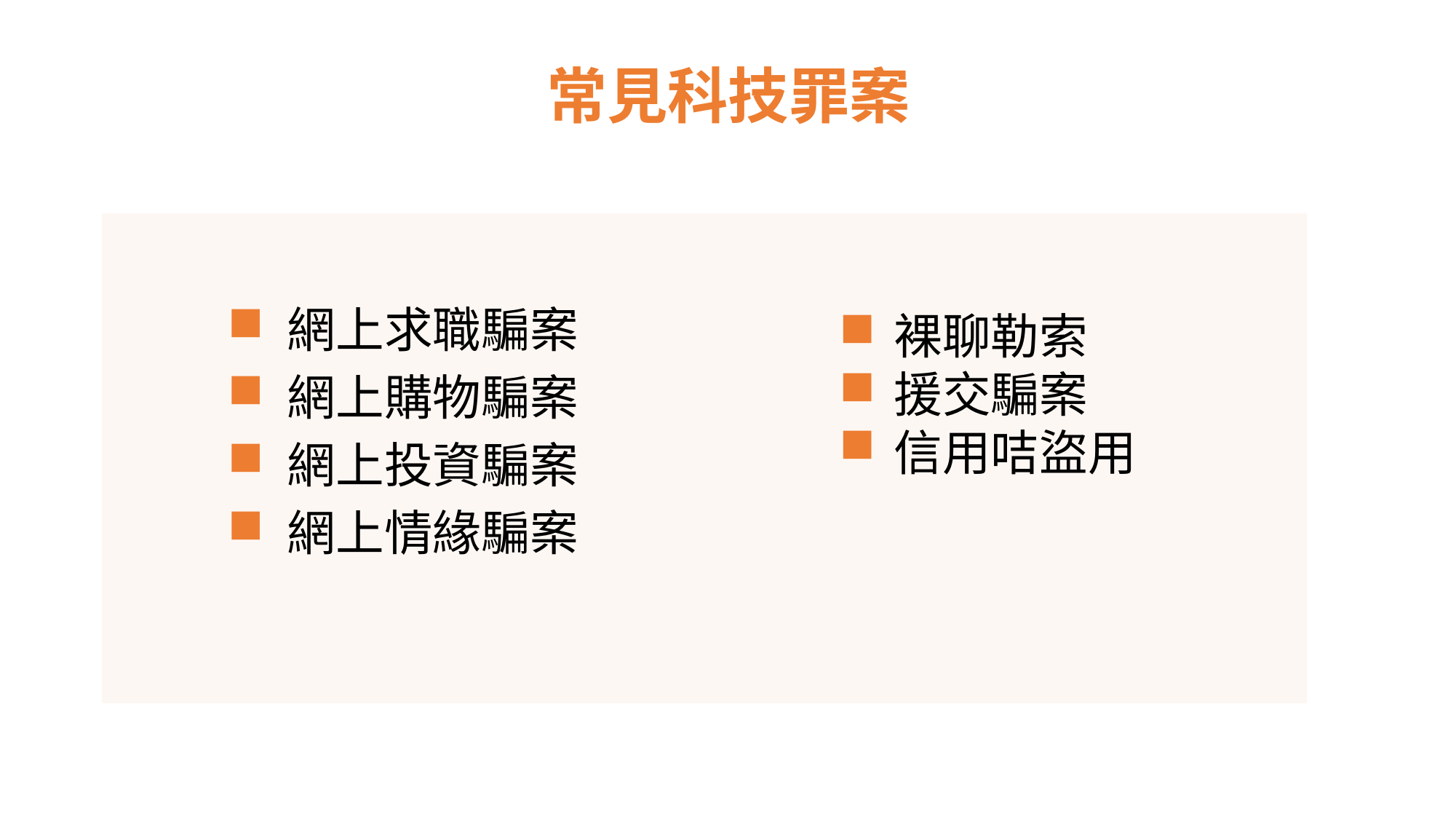

# 常見科技罪案

 網上求職騙案
 網上購物騙案
 網上投資騙案
 網上情緣騙案

裸聊勒索
援交騙案
信用咭盜用